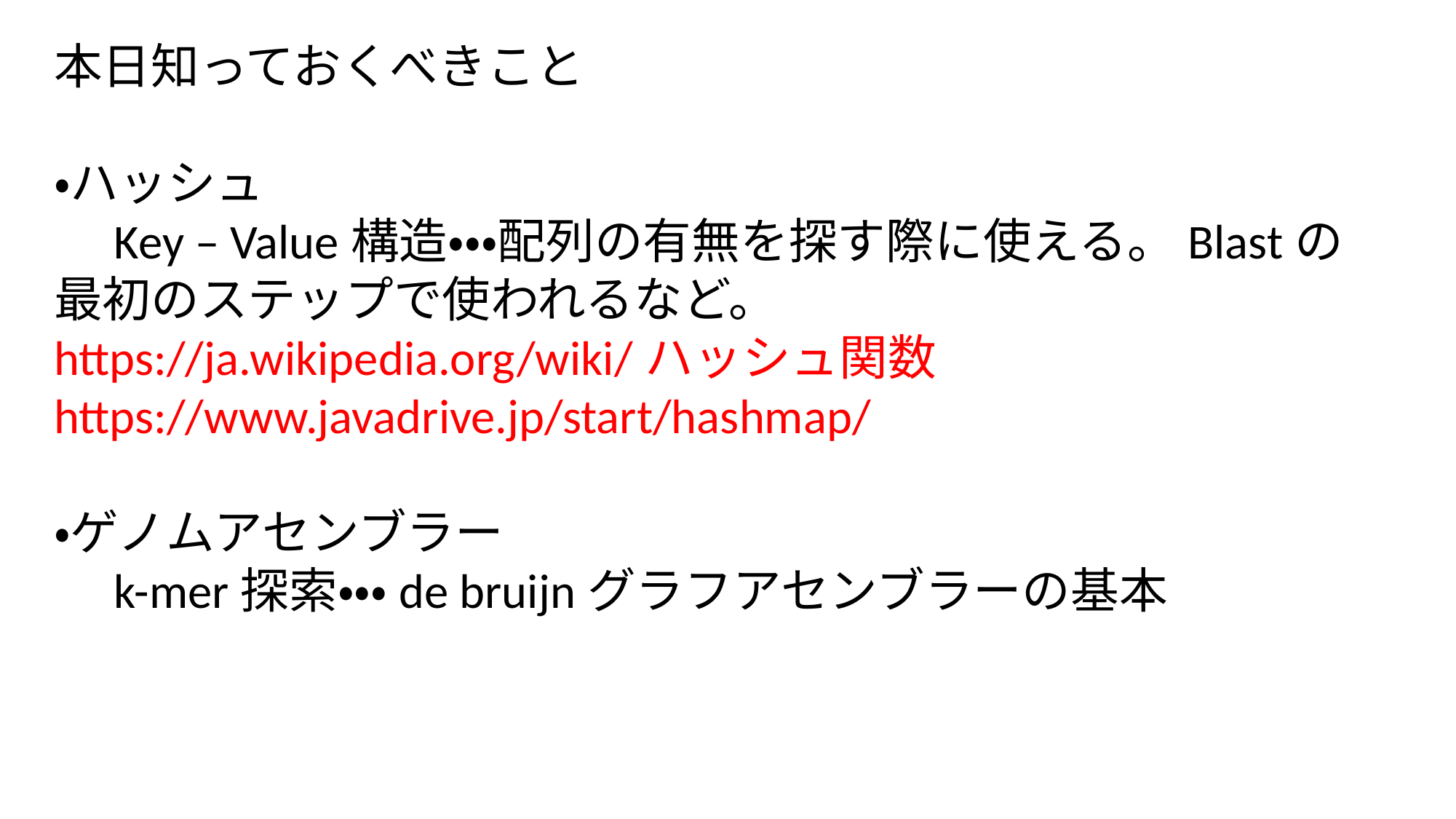

本日知っておくべきこと

・ハッシュ
　Key – Value構造・・・配列の有無を探す際に使える。Blastの最初のステップで使われるなど。
https://ja.wikipedia.org/wiki/ハッシュ関数
https://www.javadrive.jp/start/hashmap/

・ゲノムアセンブラー
　k-mer探索・・・de bruijnグラフアセンブラーの基本